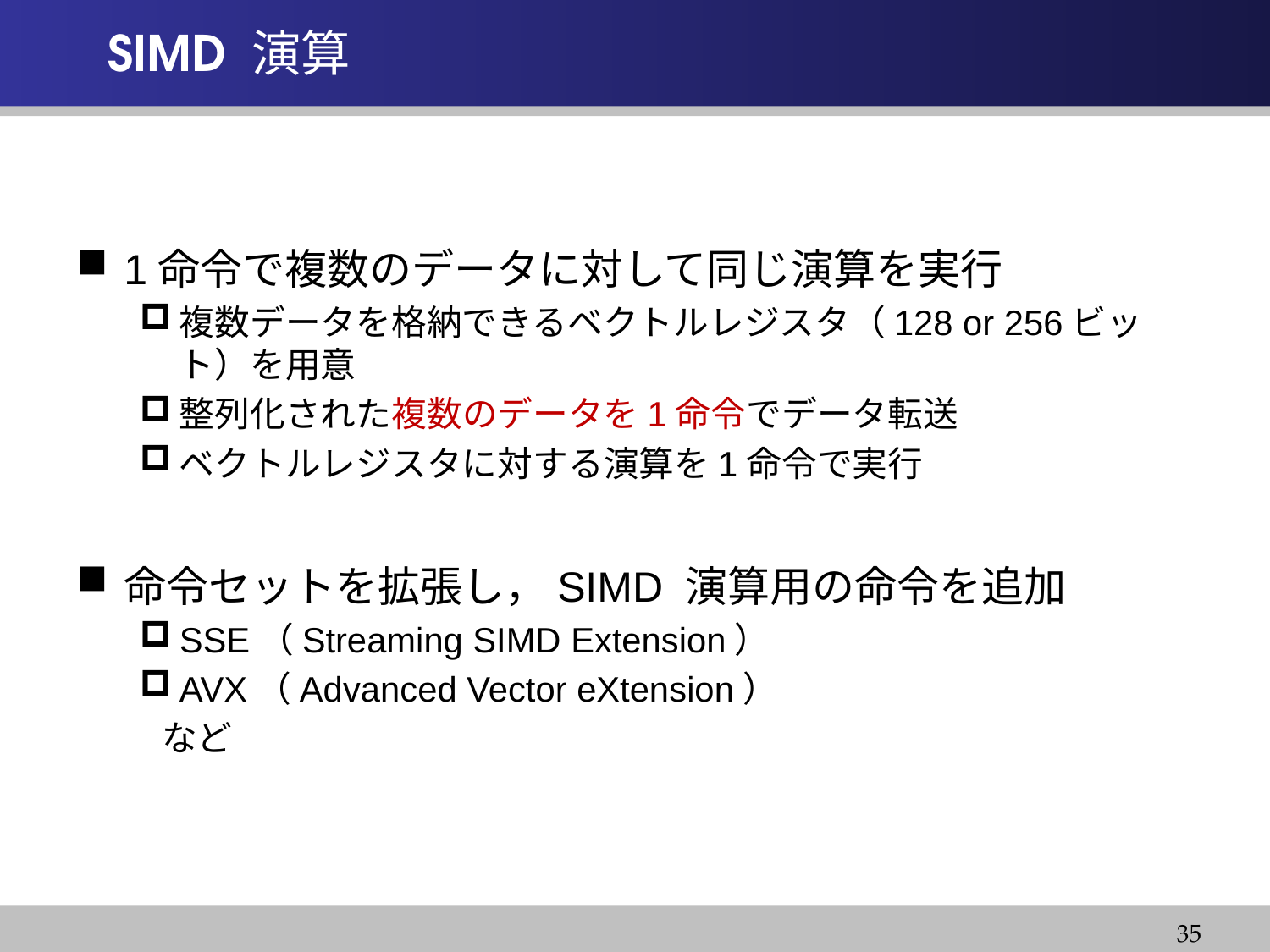

# SIMD 演算
1命令で複数のデータに対して同じ演算を実行
複数データを格納できるベクトルレジスタ（128 or 256ビット）を用意
整列化された複数のデータを1命令でデータ転送
ベクトルレジスタに対する演算を1命令で実行

命令セットを拡張し，SIMD 演算用の命令を追加
SSE（Streaming SIMD Extension）
AVX（Advanced Vector eXtension）
     など
35